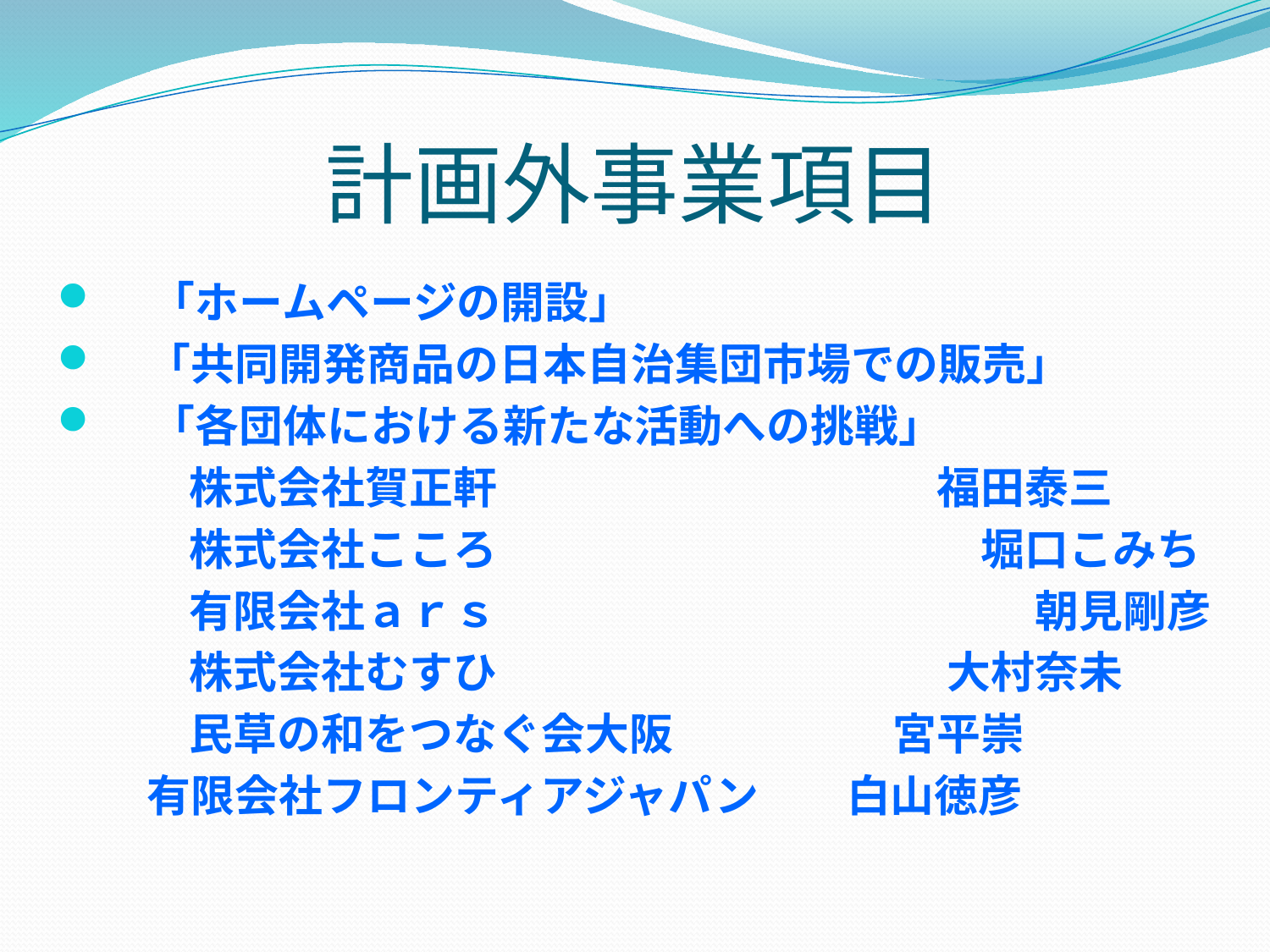

# 計画外事業項目
　 「ホームページの開設」
    「共同開発商品の日本自治集団市場での販売」
　 「各団体における新たな活動への挑戦」
　　　株式会社賀正軒　　　　　　　　　　福田泰三
　　　株式会社こころ　　　　　　　　　　　堀口こみち
　　　有限会社ａｒｓ　　　　　　　　　　　　 朝見剛彦
　　　株式会社むすひ　　　　　　　 　　　大村奈未
　　　民草の和をつなぐ会大阪　　　　　宮平崇
        有限会社フロンティアジャパン　　白山徳彦